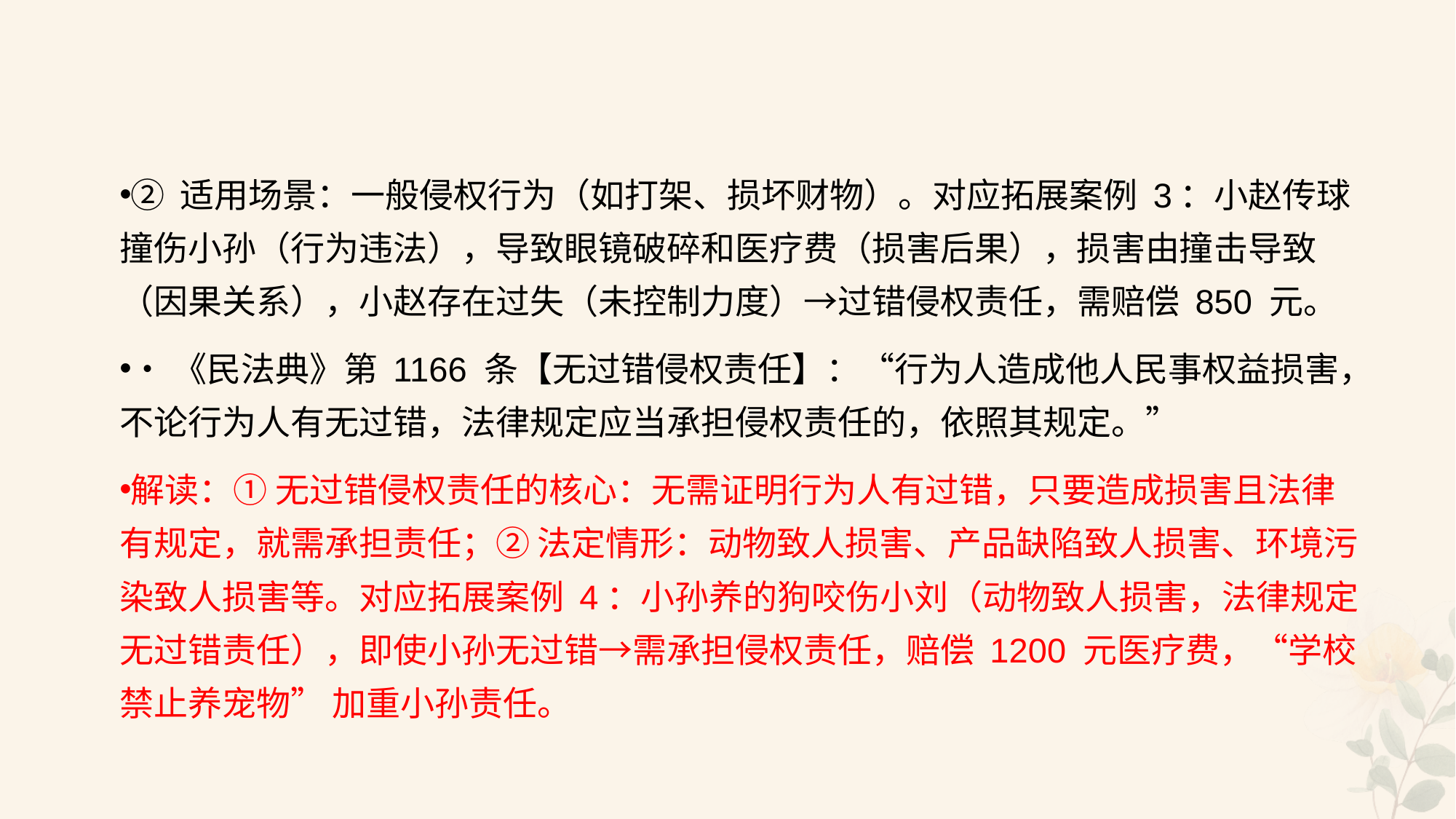

#
② 适用场景：一般侵权行为（如打架、损坏财物）。对应拓展案例 3：小赵传球撞伤小孙（行为违法），导致眼镜破碎和医疗费（损害后果），损害由撞击导致（因果关系），小赵存在过失（未控制力度）→过错侵权责任，需赔偿 850 元。
•《民法典》第 1166 条【无过错侵权责任】：“行为人造成他人民事权益损害，不论行为人有无过错，法律规定应当承担侵权责任的，依照其规定。”
解读：① 无过错侵权责任的核心：无需证明行为人有过错，只要造成损害且法律有规定，就需承担责任；② 法定情形：动物致人损害、产品缺陷致人损害、环境污染致人损害等。对应拓展案例 4：小孙养的狗咬伤小刘（动物致人损害，法律规定无过错责任），即使小孙无过错→需承担侵权责任，赔偿 1200 元医疗费，“学校禁止养宠物” 加重小孙责任。